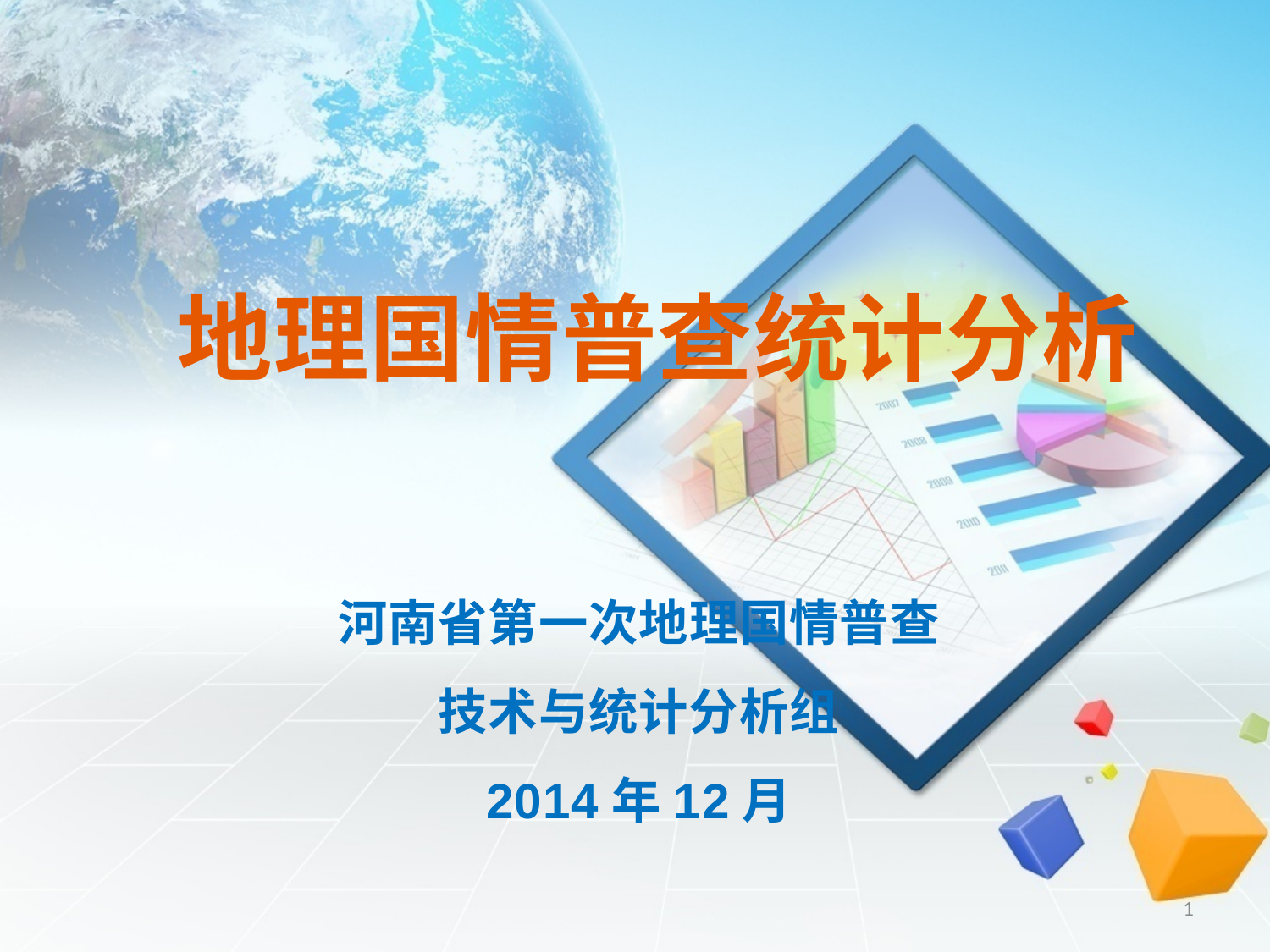

# 地理国情普查统计分析
河南省第一次地理国情普查
技术与统计分析组
2014年12月

1